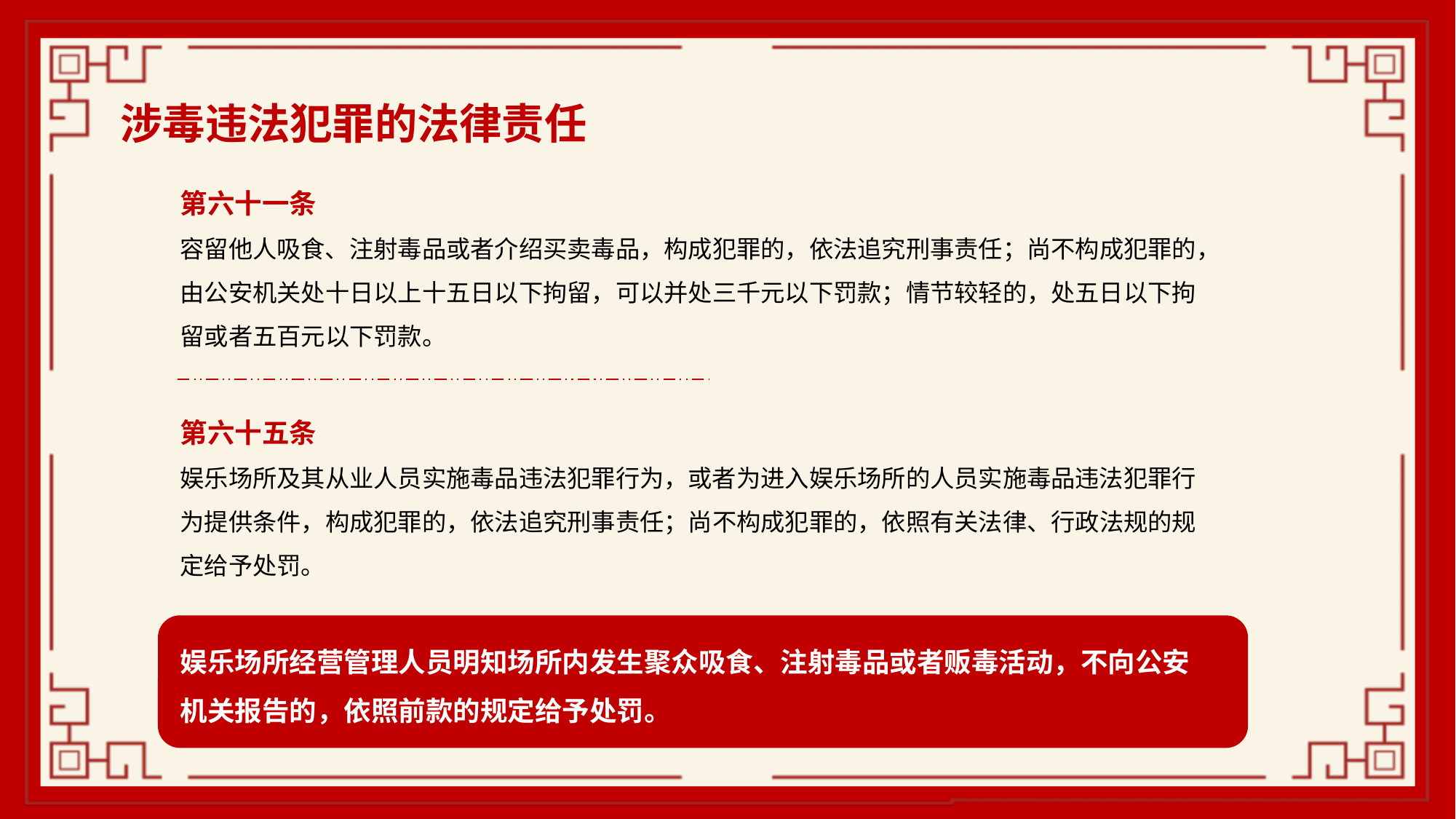

涉毒违法犯罪的法律责任
第六十一条
容留他人吸食、注射毒品或者介绍买卖毒品，构成犯罪的，依法追究刑事责任；尚不构成犯罪的，由公安机关处十日以上十五日以下拘留，可以并处三千元以下罚款；情节较轻的，处五日以下拘留或者五百元以下罚款。

第六十五条
娱乐场所及其从业人员实施毒品违法犯罪行为，或者为进入娱乐场所的人员实施毒品违法犯罪行为提供条件，构成犯罪的，依法追究刑事责任；尚不构成犯罪的，依照有关法律、行政法规的规定给予处罚。
娱乐场所经营管理人员明知场所内发生聚众吸食、注射毒品或者贩毒活动，不向公安机关报告的，依照前款的规定给予处罚。